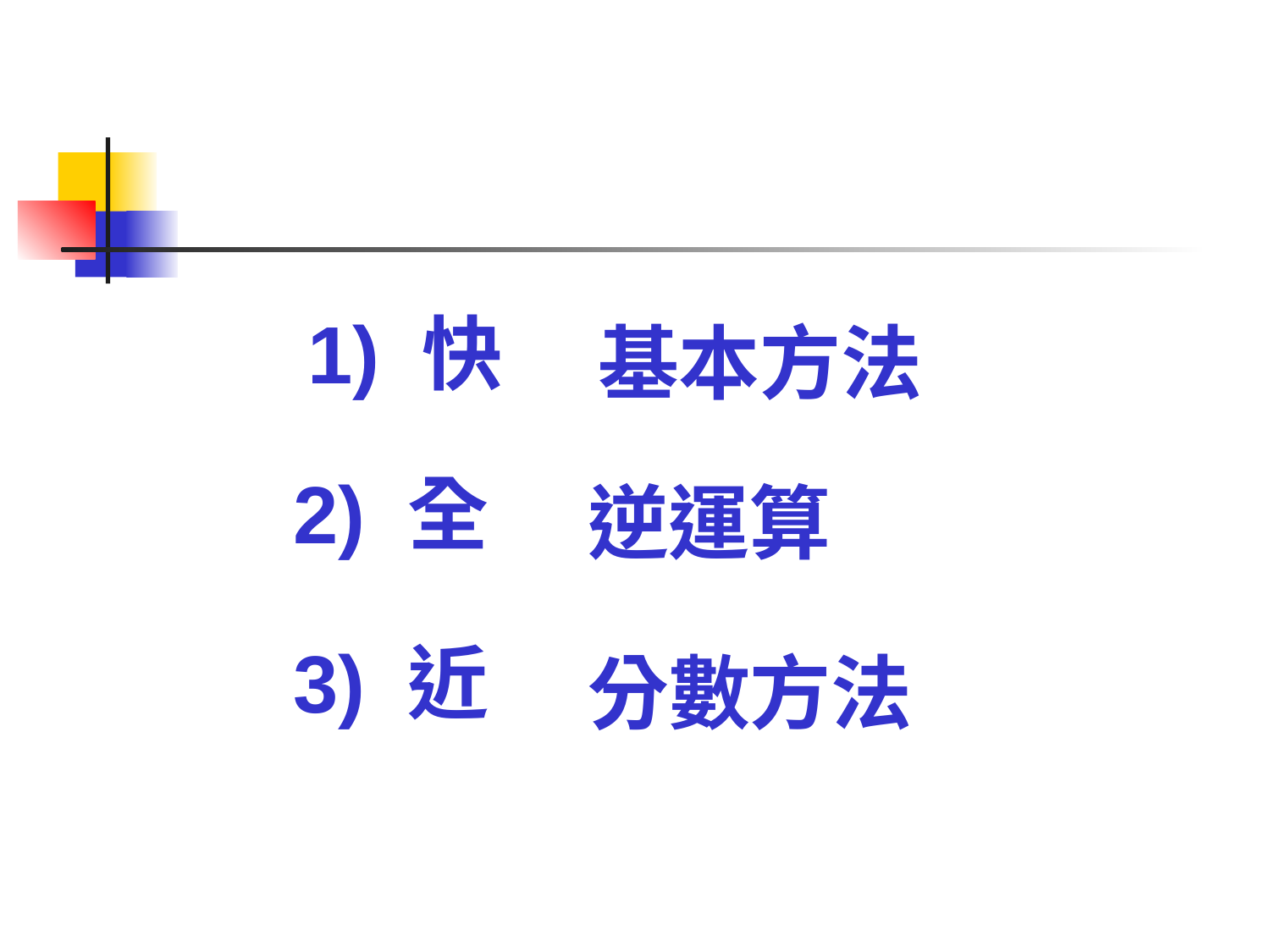

1) 快
基本方法
2) 全
逆運算
3) 近
分數方法